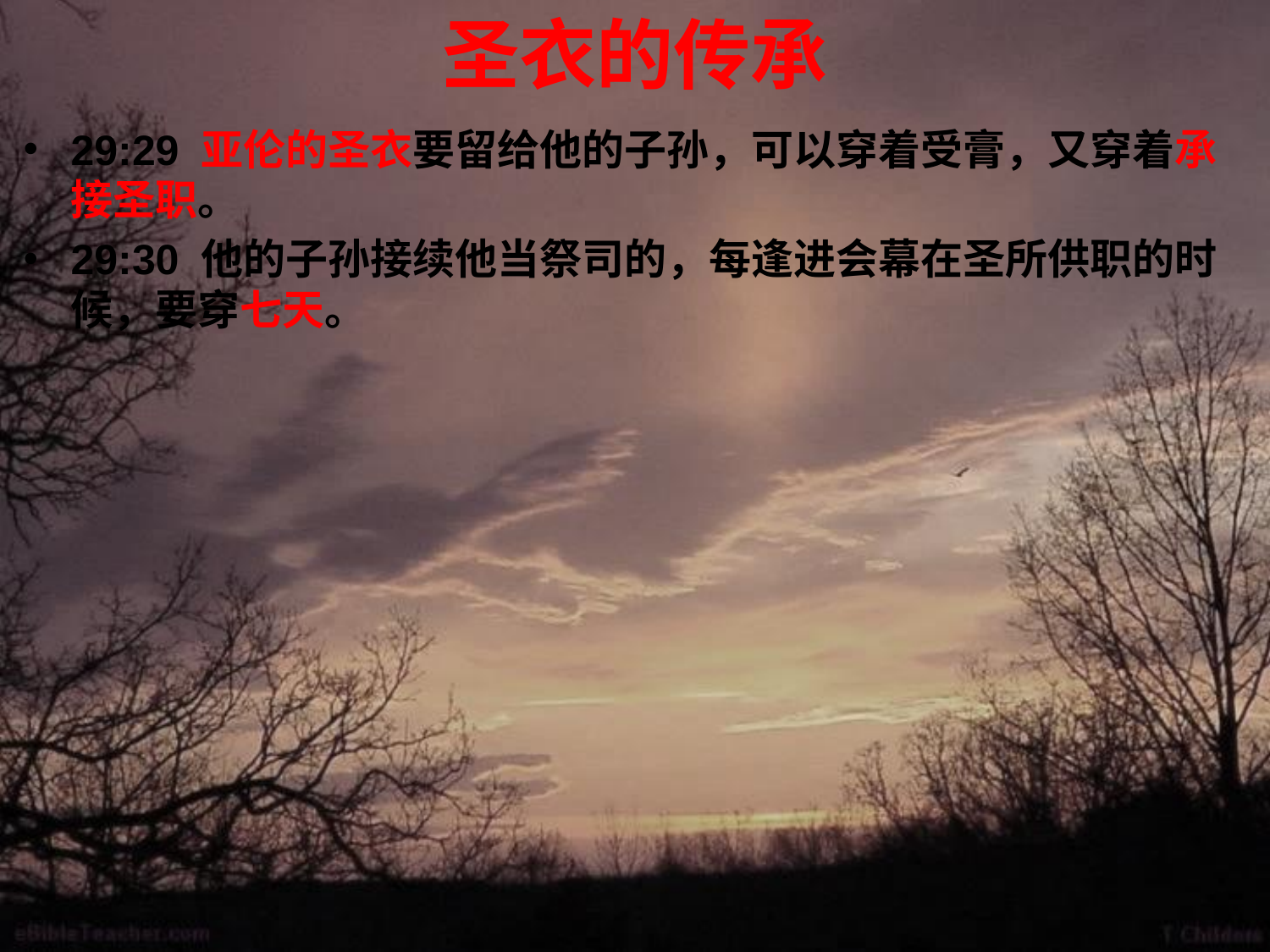

# 圣衣的传承
29:29 亚伦的圣衣要留给他的子孙，可以穿着受膏，又穿着承接圣职。
29:30 他的子孙接续他当祭司的，每逢进会幕在圣所供职的时候，要穿七天。